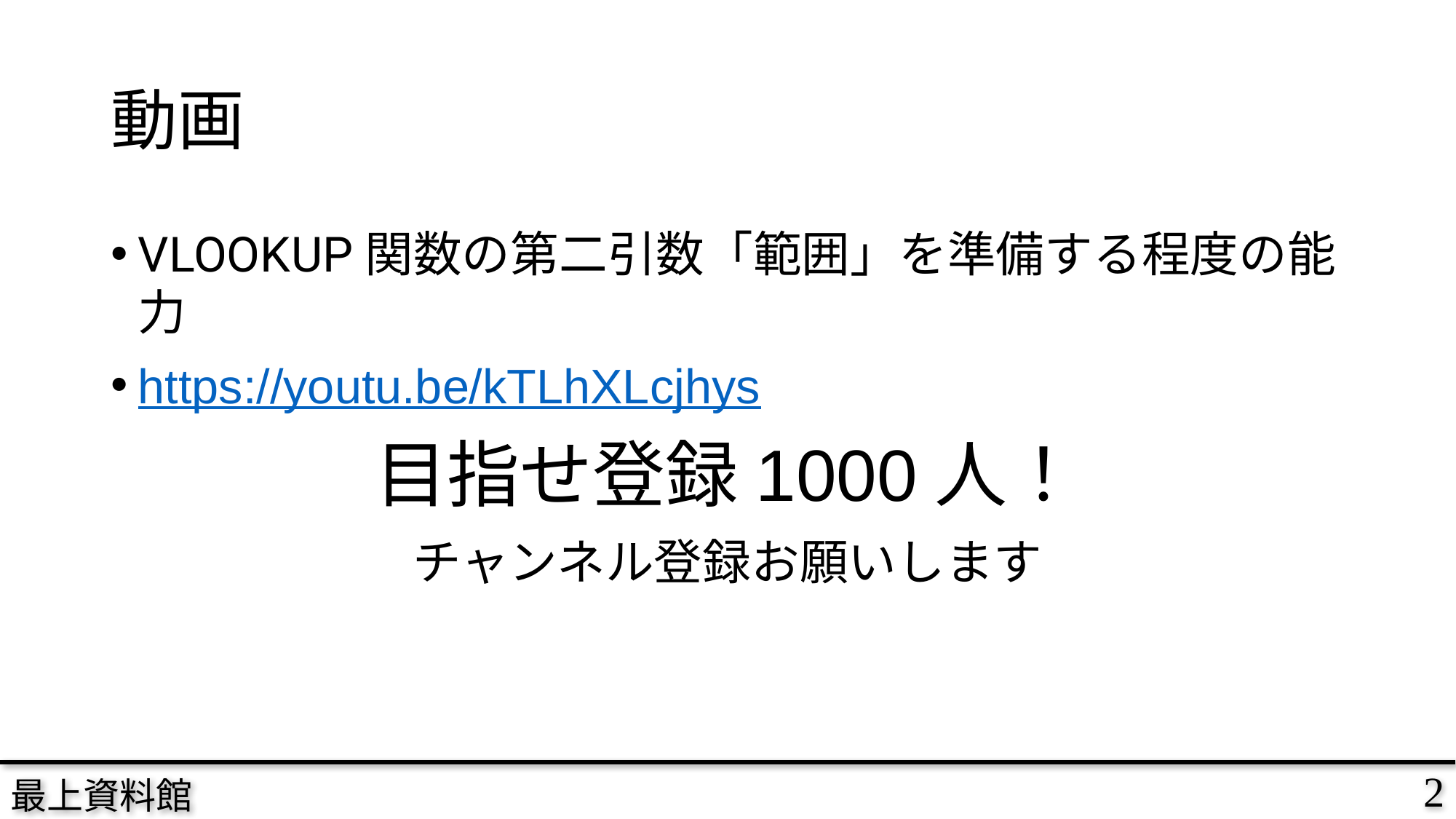

# 動画
VLOOKUP関数の第二引数「範囲」を準備する程度の能力
https://youtu.be/kTLhXLcjhys
目指せ登録1000人！
チャンネル登録お願いします